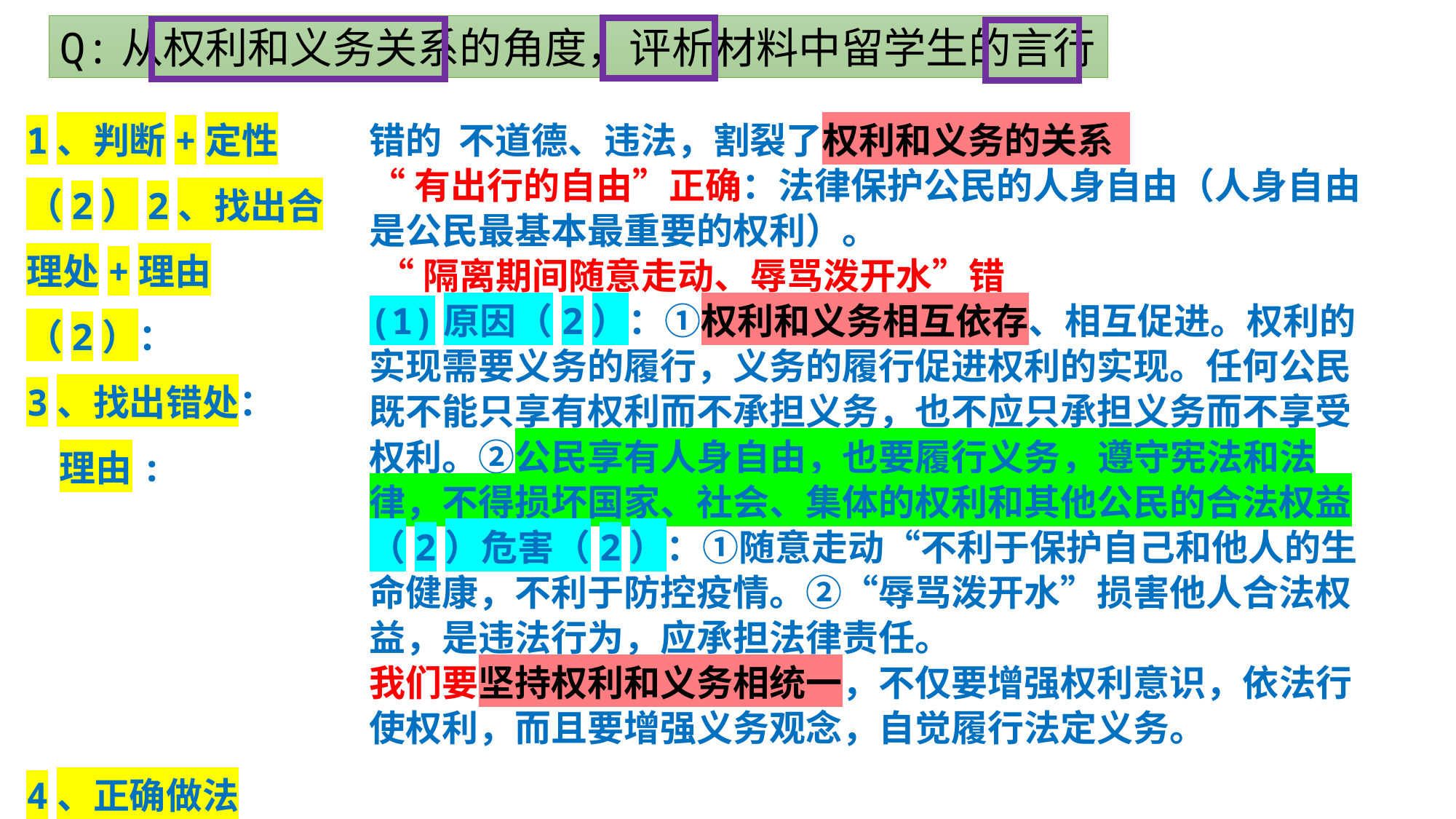

Q:从权利和义务关系的角度，评析材料中留学生的言行

1、判断+定性（2）2、找出合理处+理由（2）：
3、找出错处：
   理由:

4、正确做法（1）：
错的  不道德、违法，割裂了权利和义务的关系
“有出行的自由”正确：法律保护公民的人身自由（人身自由是公民最基本最重要的权利）。
 “隔离期间随意走动、辱骂泼开水”错
(1)原因（2）：①权利和义务相互依存、相互促进。权利的实现需要义务的履行，义务的履行促进权利的实现。任何公民既不能只享有权利而不承担义务，也不应只承担义务而不享受权利。②公民享有人身自由，也要履行义务，遵守宪法和法律，不得损坏国家、社会、集体的权利和其他公民的合法权益
（2）危害（2）：①随意走动“不利于保护自己和他人的生命健康，不利于防控疫情。②“辱骂泼开水”损害他人合法权益，是违法行为，应承担法律责任。
我们要坚持权利和义务相统一，不仅要增强权利意识，依法行使权利，而且要增强义务观念，自觉履行法定义务。